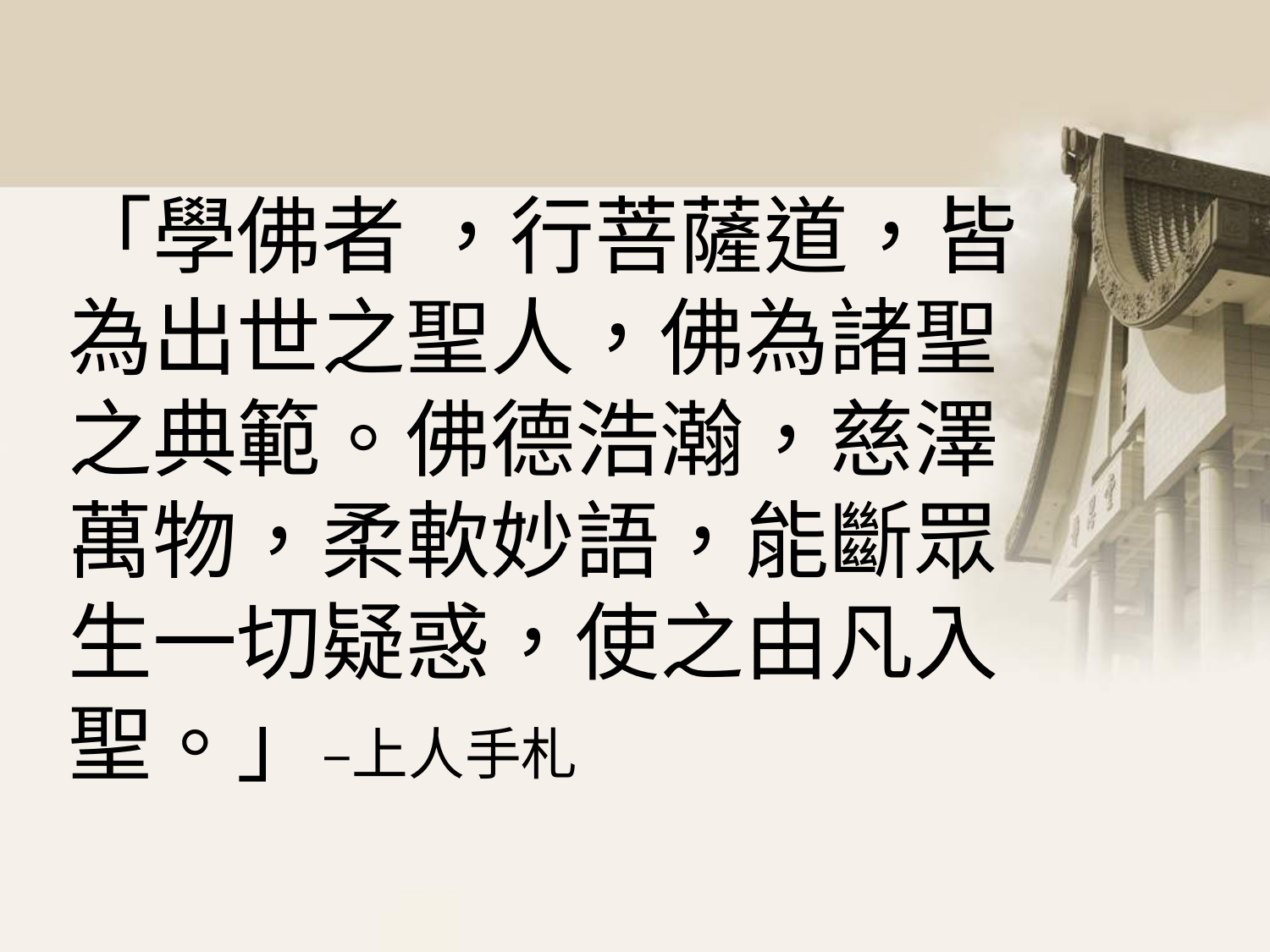

「學佛者 ，行菩薩道，皆為出世之聖人，佛為諸聖之典範。佛德浩瀚，慈澤萬物，柔軟妙語，能斷眾生一切疑惑，使之由凡入聖。」–上人手札